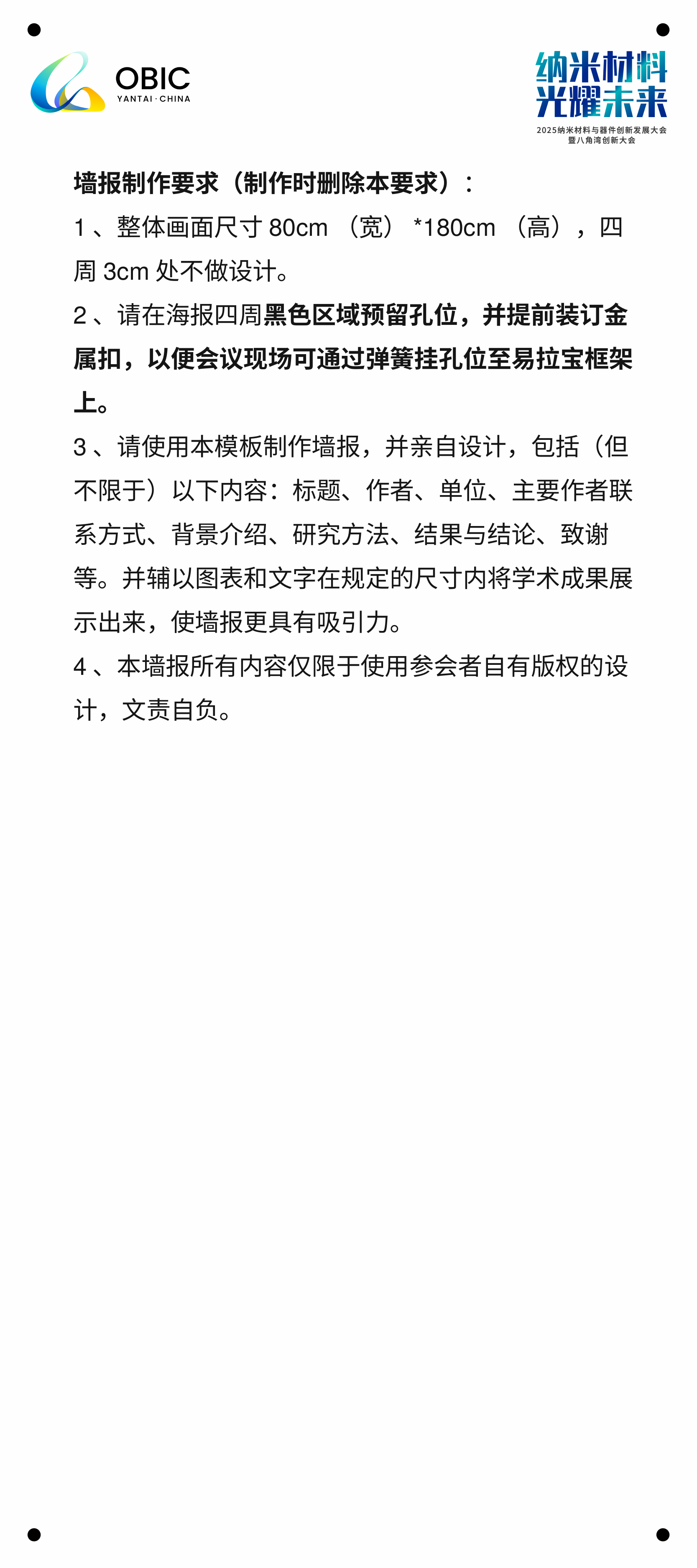

墙报制作要求（制作时删除本要求）：
1、整体画面尺寸80cm（宽）*180cm（高），四周3cm处不做设计。
2、请在海报四周黑色区域预留孔位，并提前装订金属扣，以便会议现场可通过弹簧挂孔位至易拉宝框架上。
3、请使用本模板制作墙报，并亲自设计，包括（但不限于）以下内容：标题、作者、单位、主要作者联系方式、背景介绍、研究方法、结果与结论、致谢等。并辅以图表和文字在规定的尺寸内将学术成果展示出来，使墙报更具有吸引力。
4、本墙报所有内容仅限于使用参会者自有版权的设计，文责自负。